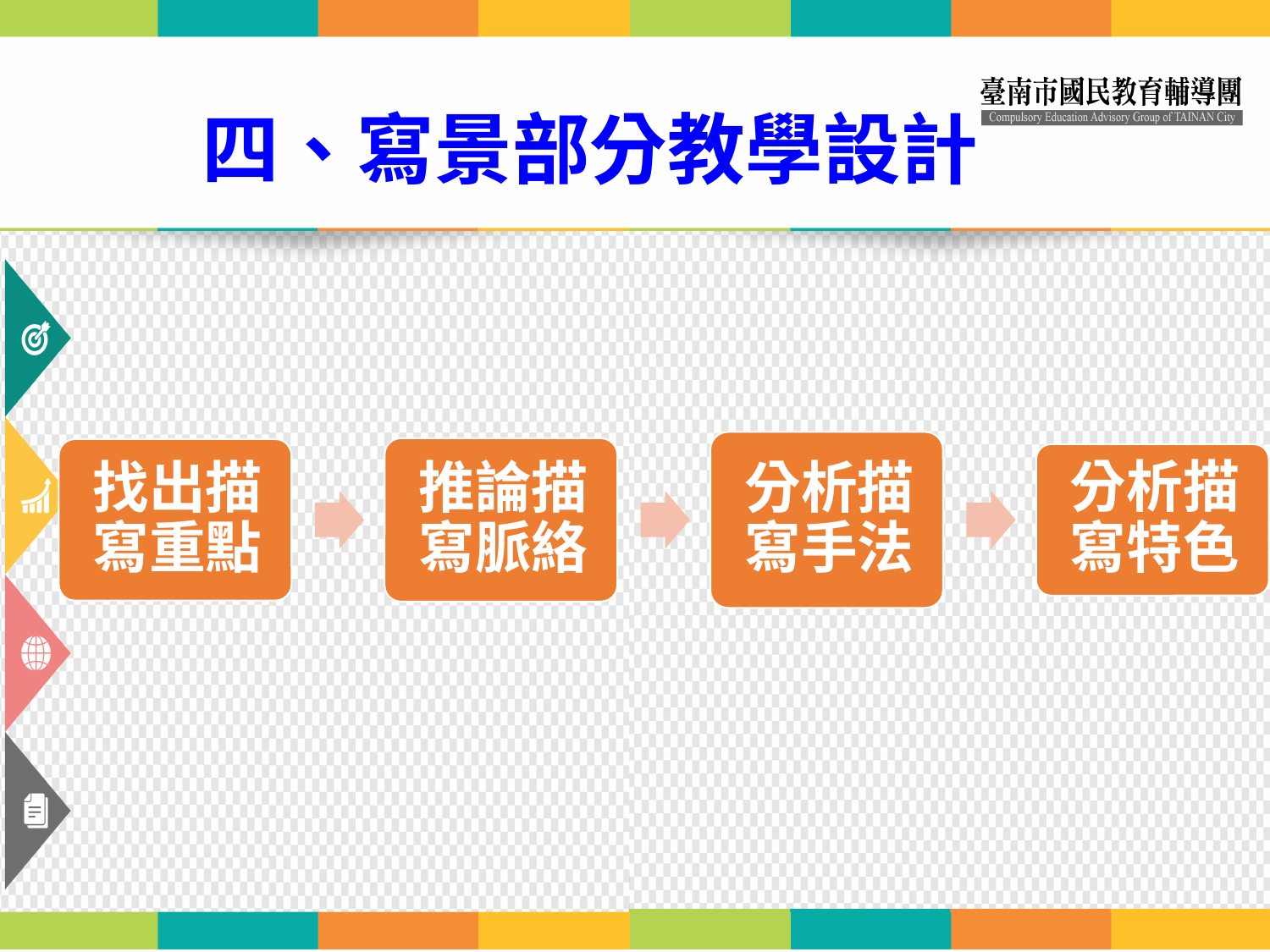

四、寫景部分教學設計
找出描寫重點

推論描寫脈絡

分析描寫手法

分析描寫特色